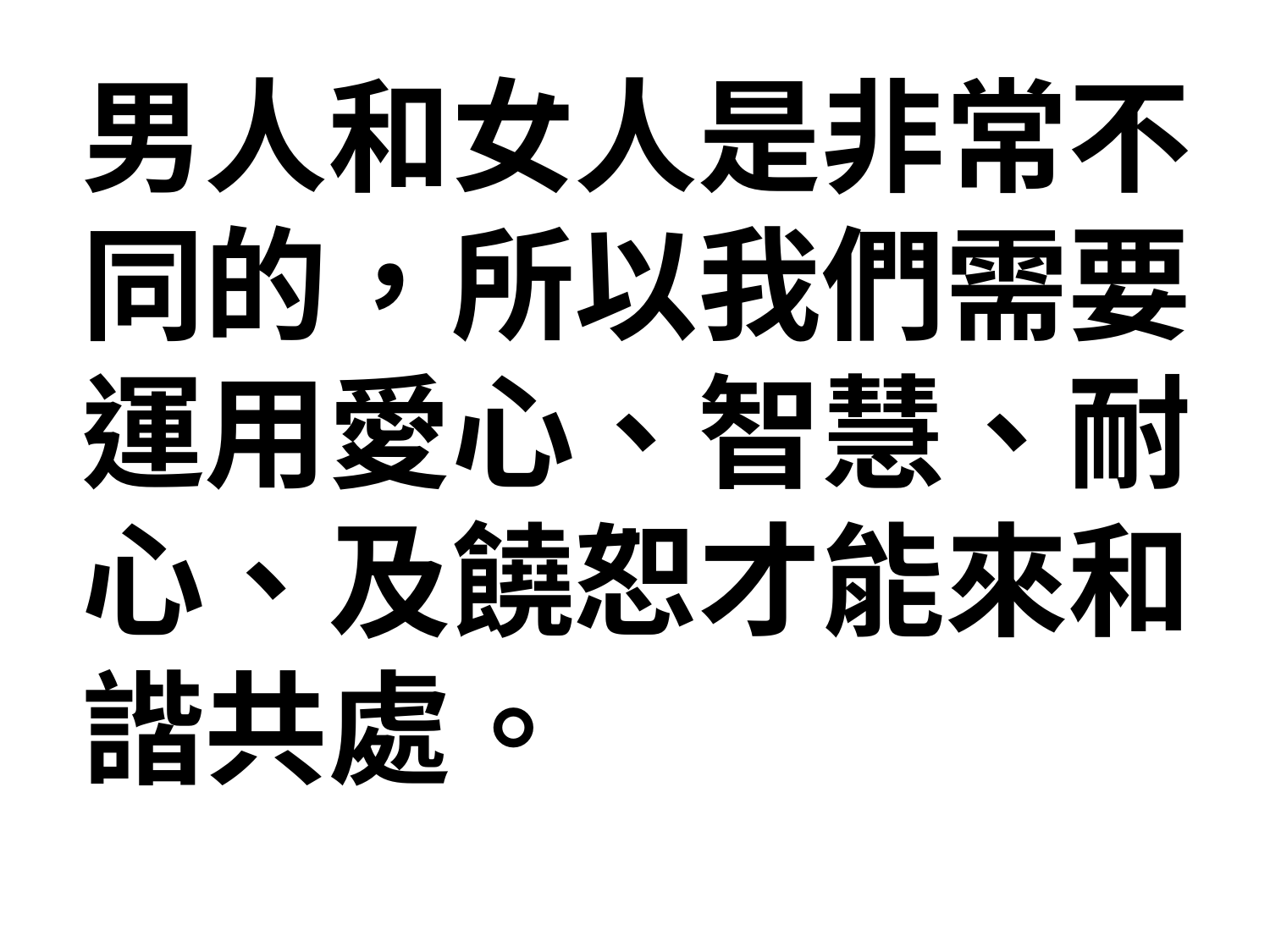

男人和女人是非常不同的，所以我們需要運用愛心、智慧、耐心、及饒恕才能來和諧共處。